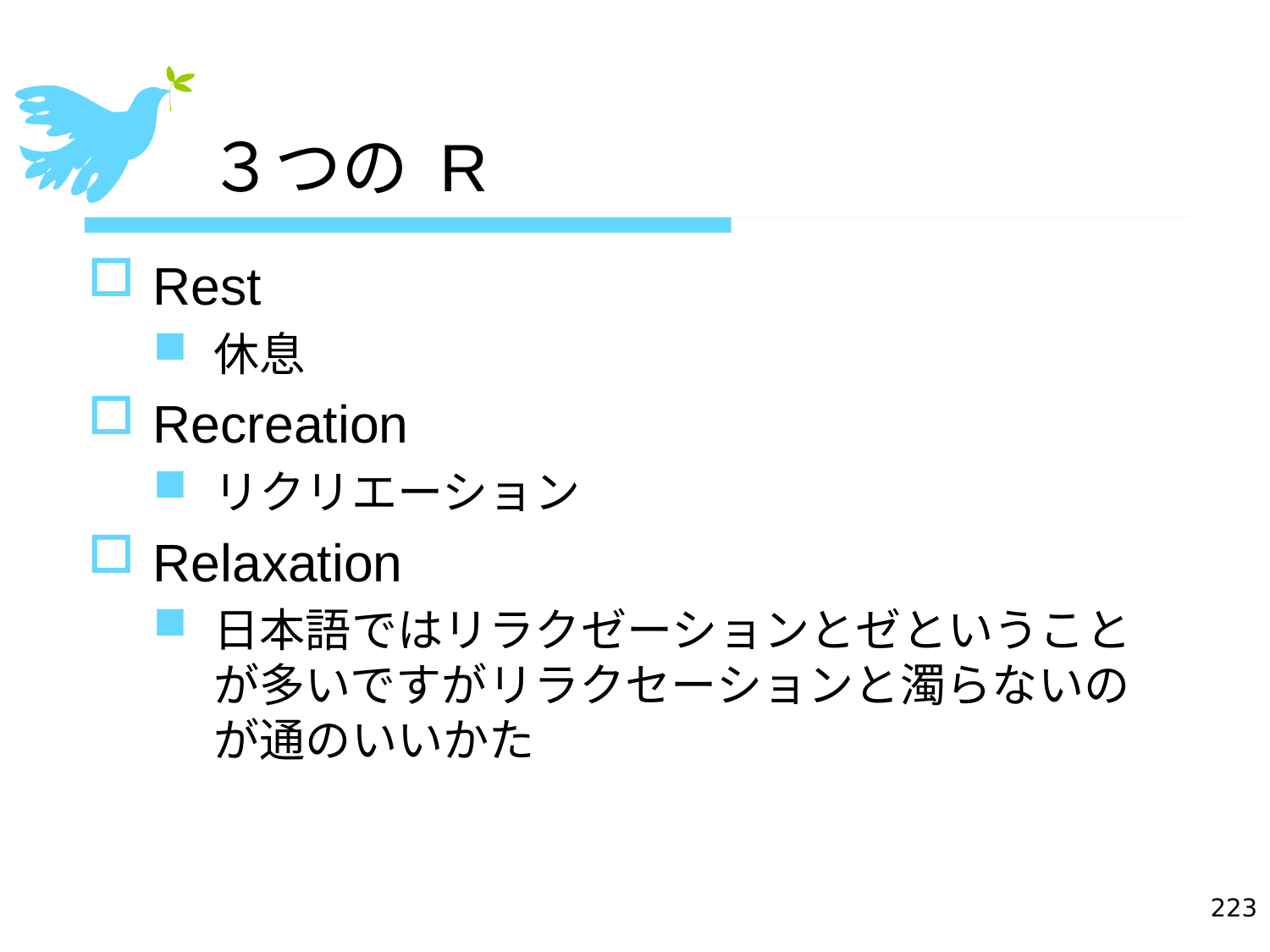

# ３つの R
Rest
休息
Recreation
リクリエーション
Relaxation
日本語ではリラクゼーションとゼということが多いですがリラクセーションと濁らないのが通のいいかた
223